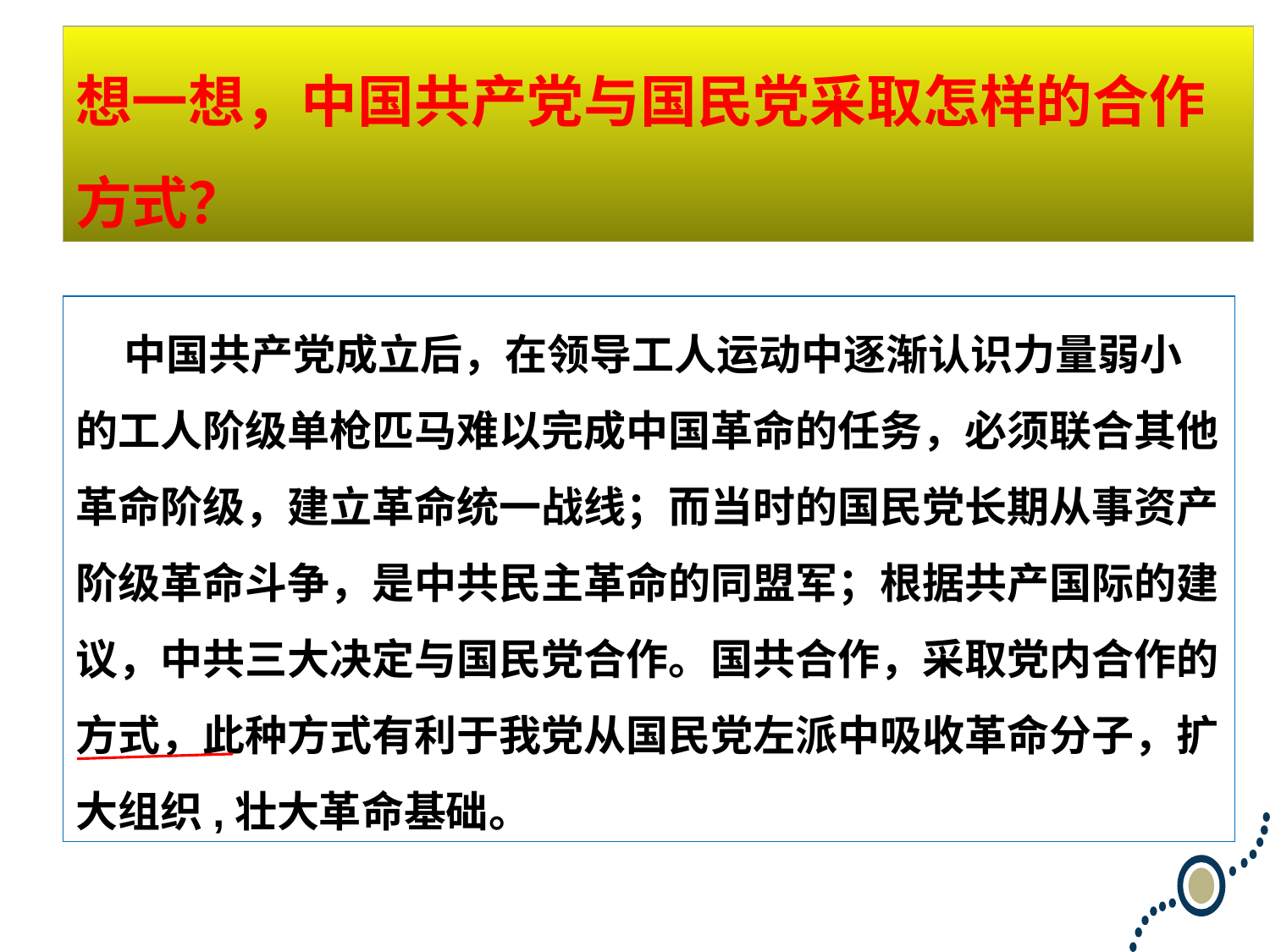

想一想，中国共产党与国民党采取怎样的合作方式？
    中国共产党成立后，在领导工人运动中逐渐认识力量弱小的工人阶级单枪匹马难以完成中国革命的任务，必须联合其他革命阶级，建立革命统一战线；而当时的国民党长期从事资产阶级革命斗争，是中共民主革命的同盟军；根据共产国际的建议，中共三大决定与国民党合作。国共合作，采取党内合作的方式，此种方式有利于我党从国民党左派中吸收革命分子，扩大组织,壮大革命基础。